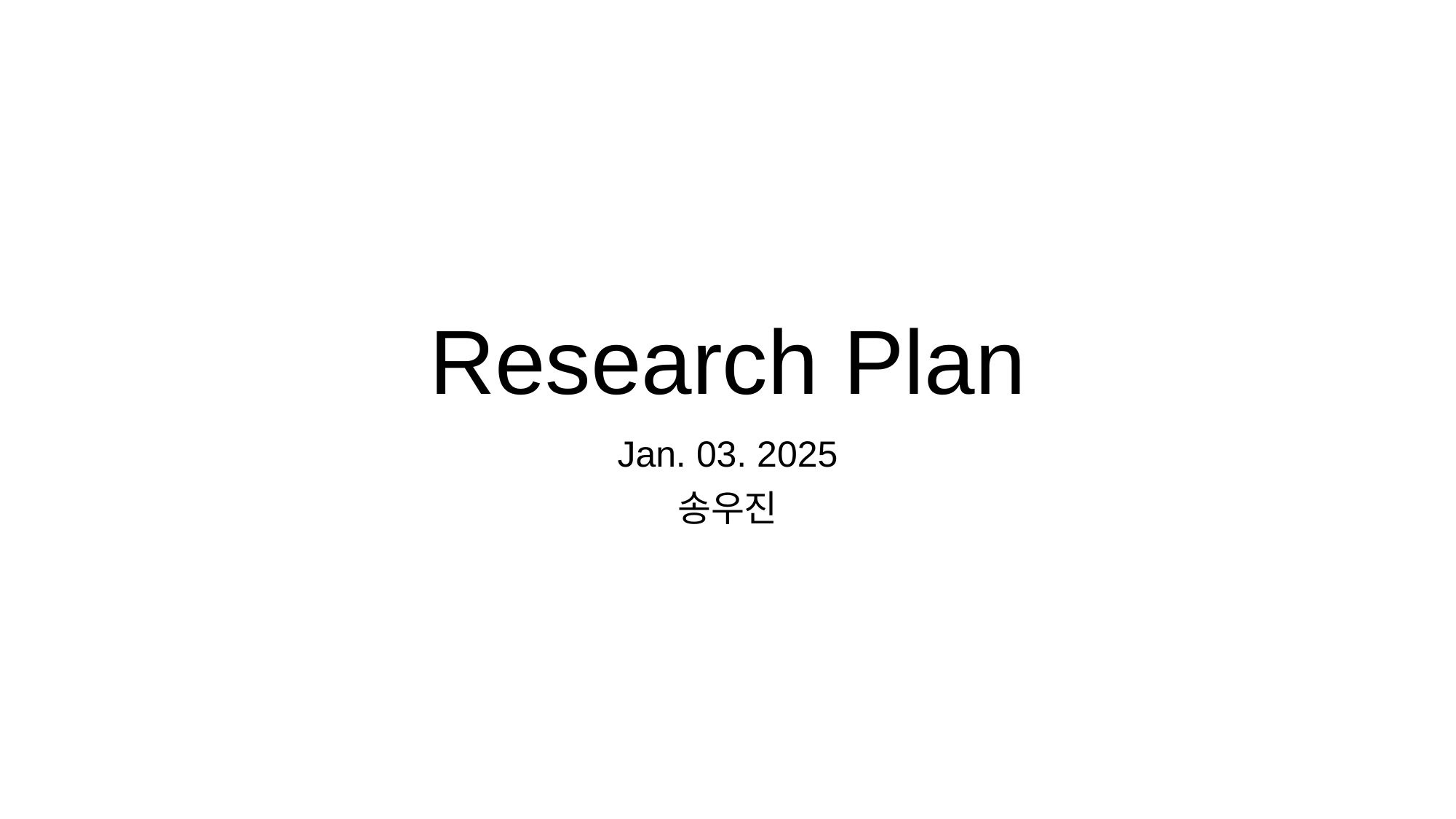

# Research Plan
Jan. 03. 2025
송우진